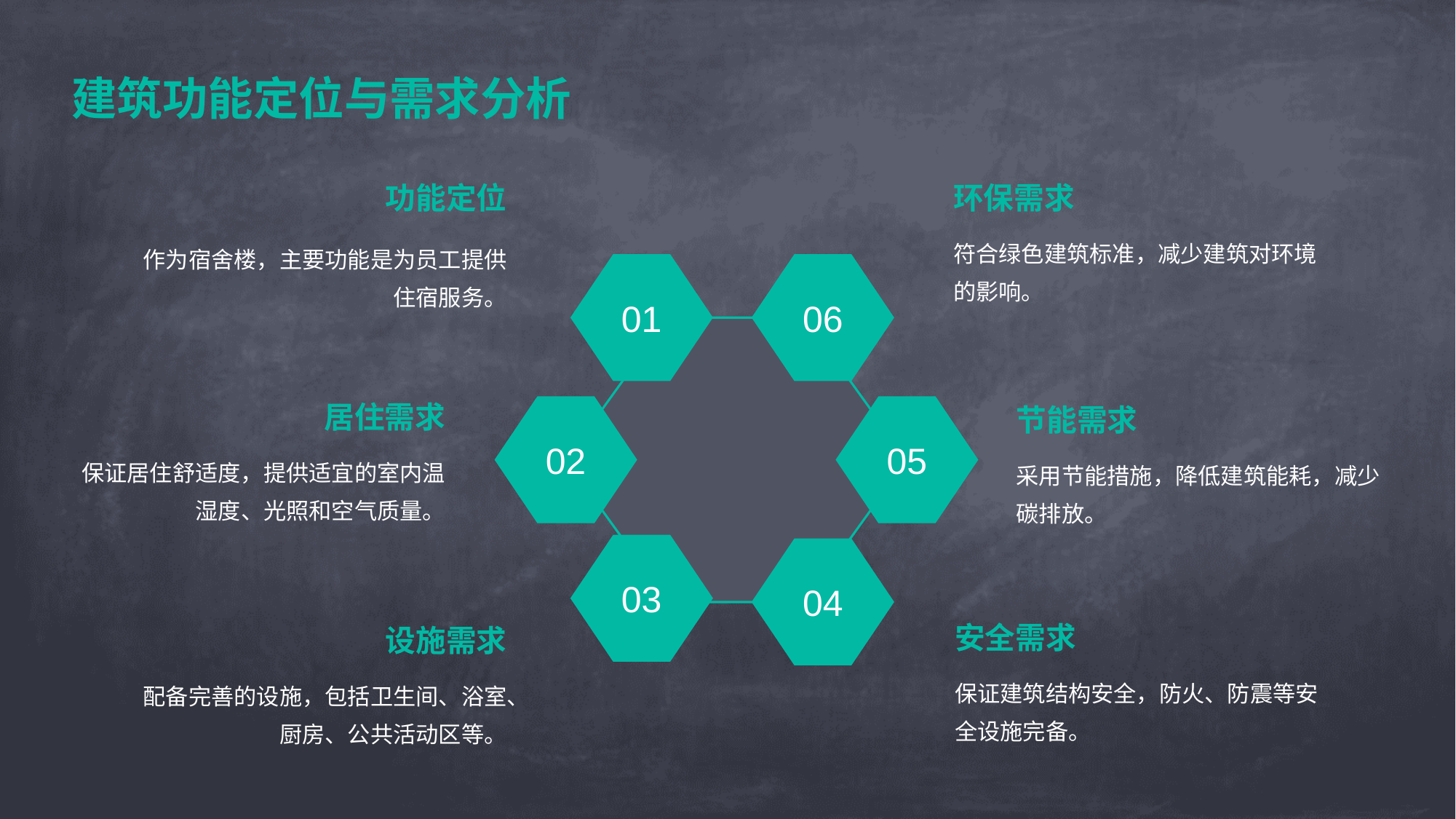

建筑功能定位与需求分析
环保需求
功能定位
符合绿色建筑标准，减少建筑对环境的影响。
作为宿舍楼，主要功能是为员工提供住宿服务。

01
06

居住需求
节能需求

02
05
保证居住舒适度，提供适宜的室内温湿度、光照和空气质量。
采用节能措施，降低建筑能耗，减少碳排放。

03
04
安全需求
设施需求
保证建筑结构安全，防火、防震等安全设施完备。
配备完善的设施，包括卫生间、浴室、厨房、公共活动区等。